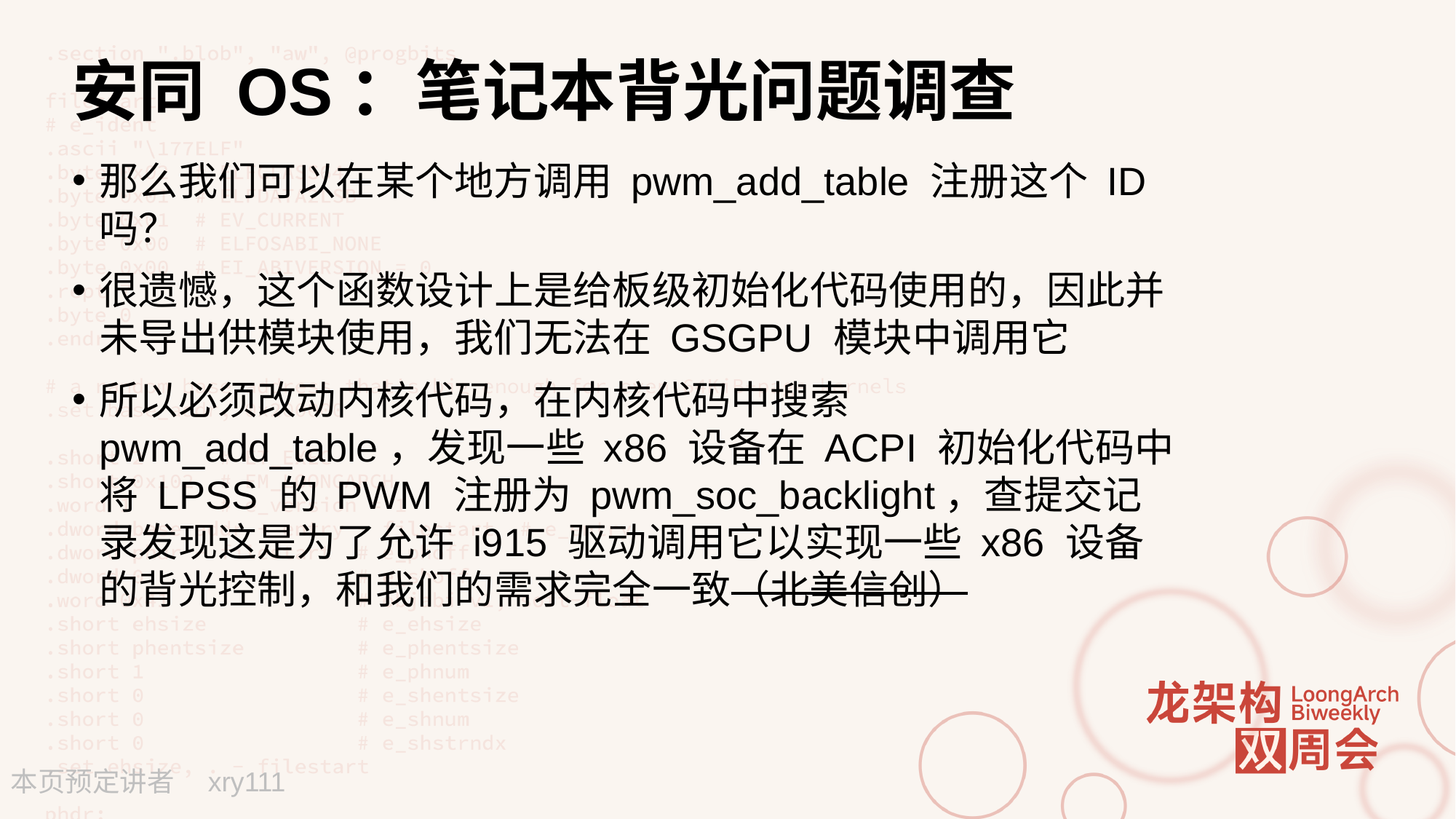

# 安同 OS：笔记本背光问题调查
那么我们可以在某个地方调用 pwm_add_table 注册这个 ID 吗？
很遗憾，这个函数设计上是给板级初始化代码使用的，因此并未导出供模块使用，我们无法在 GSGPU 模块中调用它
所以必须改动内核代码，在内核代码中搜索 pwm_add_table，发现一些 x86 设备在 ACPI 初始化代码中将 LPSS 的 PWM 注册为 pwm_soc_backlight，查提交记录发现这是为了允许 i915 驱动调用它以实现一些 x86 设备的背光控制，和我们的需求完全一致（北美信创）
xry111